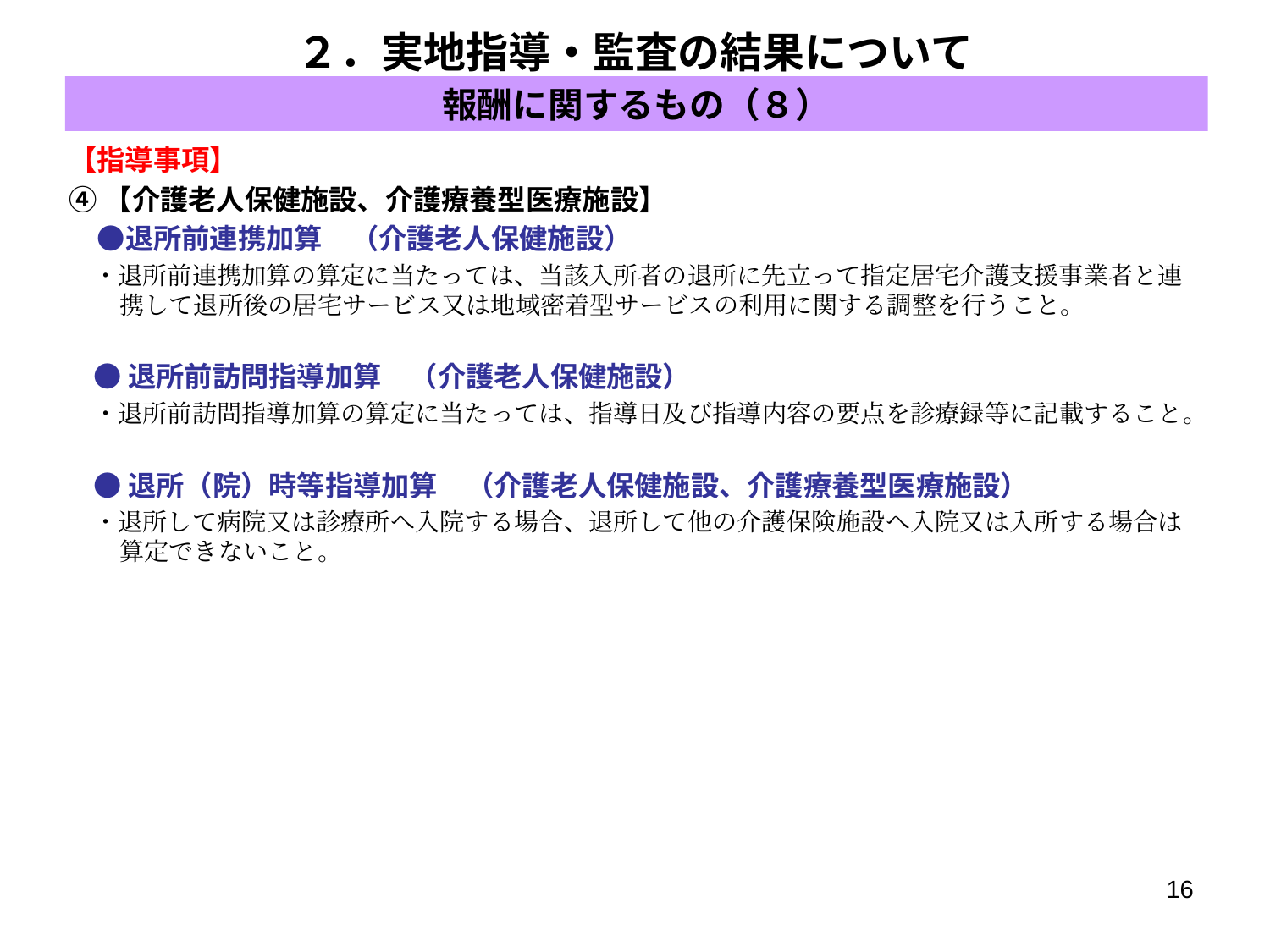

２．実地指導・監査の結果について
報酬に関するもの（８）
【指導事項】
④【介護老人保健施設、介護療養型医療施設】
　●退所前連携加算　（介護老人保健施設）
・退所前連携加算の算定に当たっては、当該入所者の退所に先立って指定居宅介護支援事業者と連携して退所後の居宅サービス又は地域密着型サービスの利用に関する調整を行うこと。

●退所前訪問指導加算　（介護老人保健施設）
・退所前訪問指導加算の算定に当たっては、指導日及び指導内容の要点を診療録等に記載すること。

●退所（院）時等指導加算　（介護老人保健施設、介護療養型医療施設）
・退所して病院又は診療所へ入院する場合、退所して他の介護保険施設へ入院又は入所する場合は算定できないこと。
16